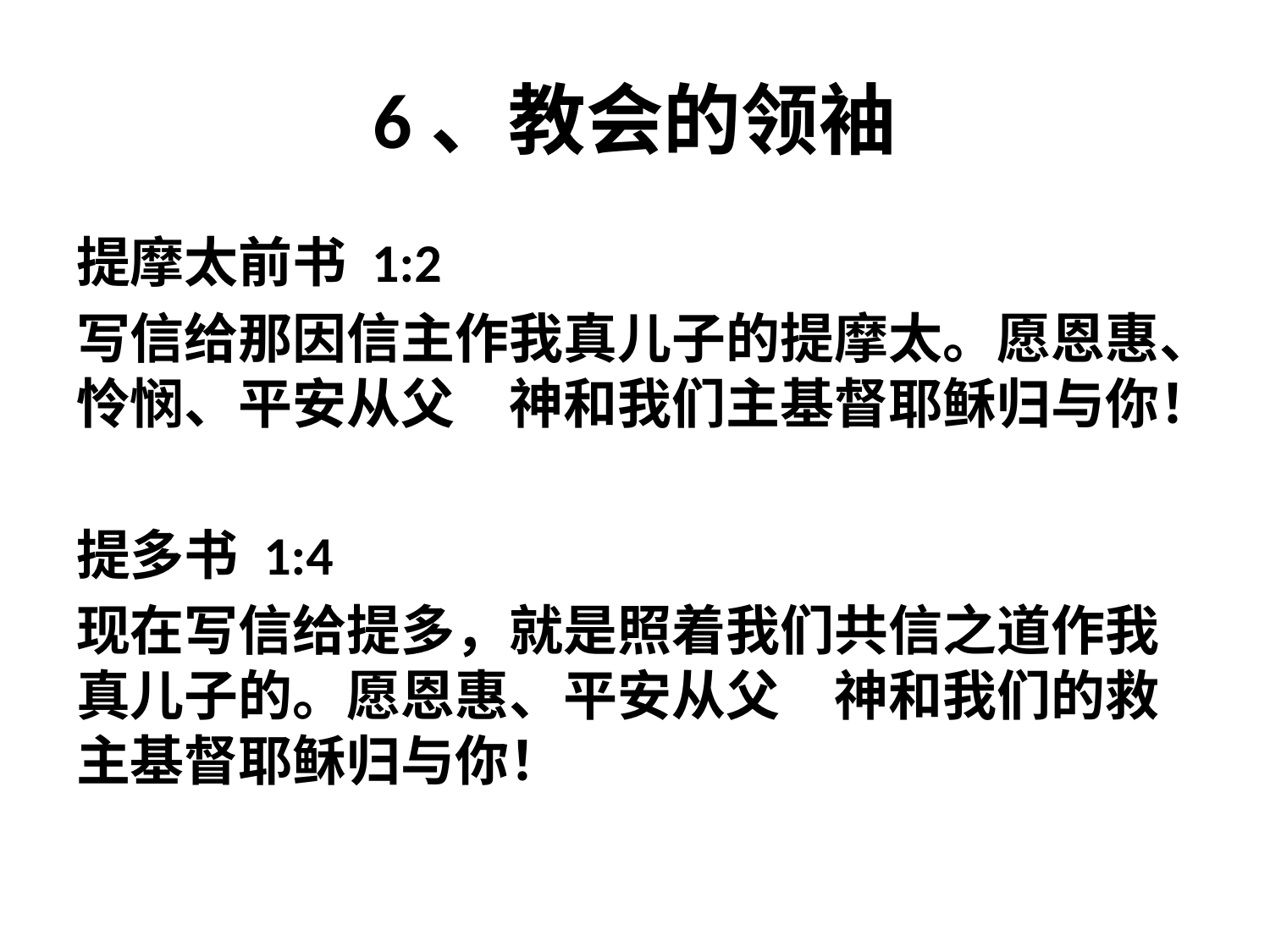

# 6、教会的领袖
提摩太前书 1:2
写信给那因信主作我真儿子的提摩太。愿恩惠、怜悯、平安从父　神和我们主基督耶稣归与你！

提多书 1:4
现在写信给提多，就是照着我们共信之道作我真儿子的。愿恩惠、平安从父　神和我们的救主基督耶稣归与你！